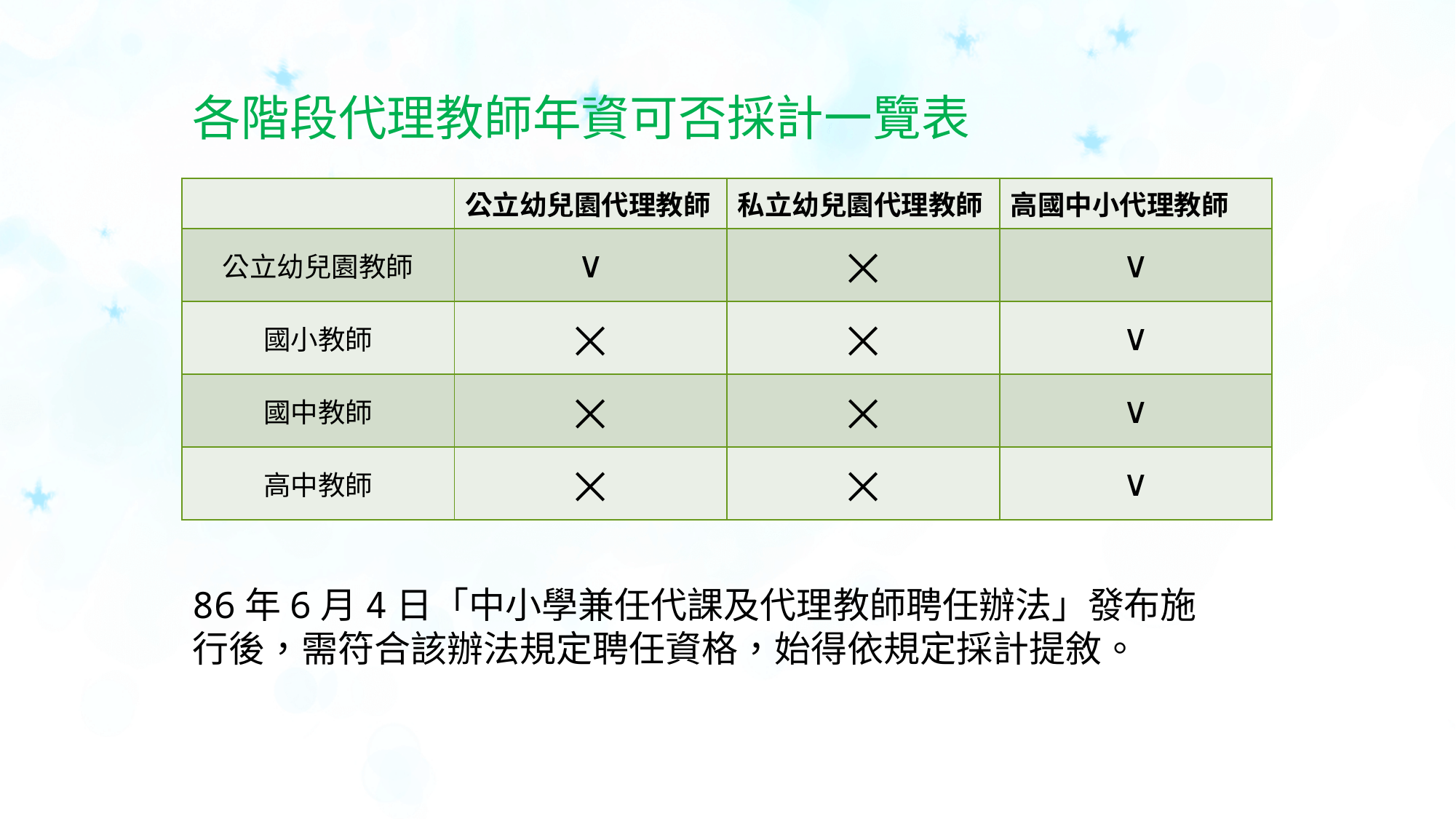

# 各階段代理教師年資可否採計一覽表
|  | 公立幼兒園代理教師 | 私立幼兒園代理教師 | 高國中小代理教師 |
| --- | --- | --- | --- |
| 公立幼兒園教師 | ∨ | ⨉ | ∨ |
| 國小教師 | ⨉ | ⨉ | ∨ |
| 國中教師 | ⨉ | ⨉ | ∨ |
| 高中教師 | ⨉ | ⨉ | ∨ |
86年6月4日「中小學兼任代課及代理教師聘任辦法」發布施行後，需符合該辦法規定聘任資格，始得依規定採計提敘。